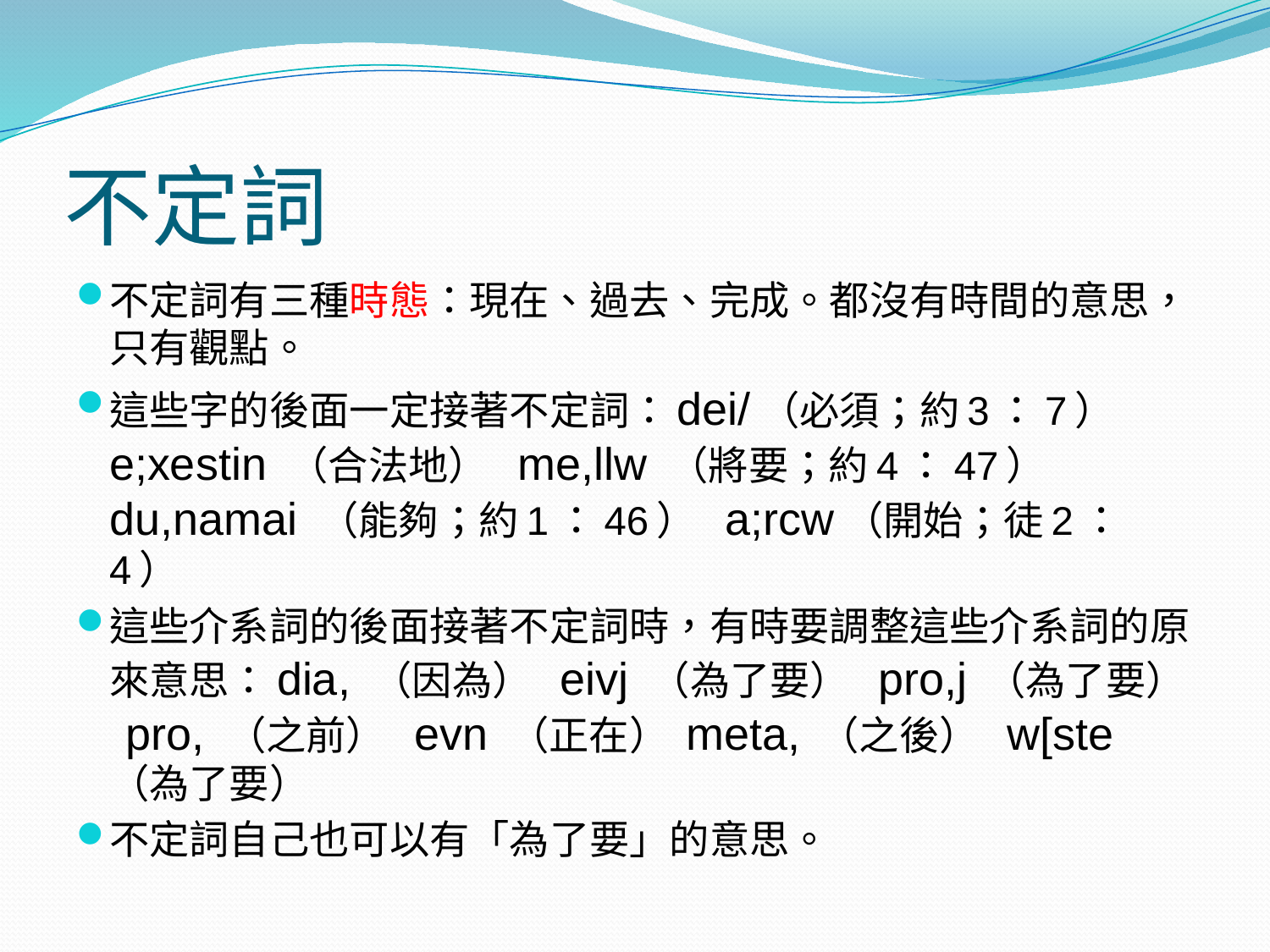

# 不定詞
不定詞有三種時態：現在、過去、完成。都沒有時間的意思，只有觀點。
這些字的後面一定接著不定詞：dei/（必須；約3：7）  e;xestin （合法地）  me,llw （將要；約4：47）  du,namai （能夠；約1：46）  a;rcw（開始；徒2：4）
這些介系詞的後面接著不定詞時，有時要調整這些介系詞的原來意思：dia, （因為）  eivj （為了要）  pro,j （為了要）  pro, （之前）  evn （正在） meta, （之後）  w[ste（為了要）
不定詞自己也可以有「為了要」的意思。